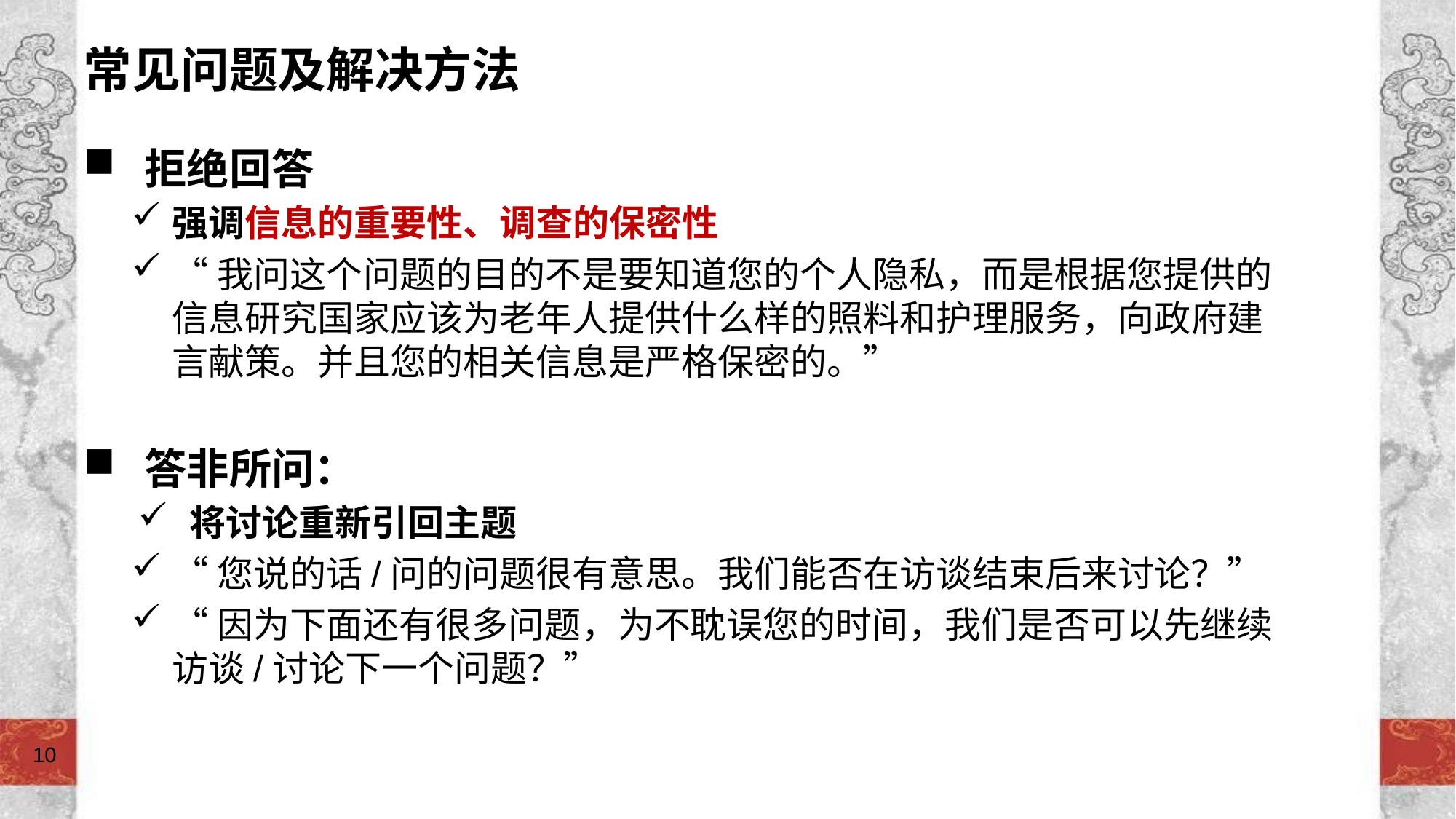

# 常见问题及解决方法
 拒绝回答
强调信息的重要性、调查的保密性
“我问这个问题的目的不是要知道您的个人隐私，而是根据您提供的信息研究国家应该为老年人提供什么样的照料和护理服务，向政府建言献策。并且您的相关信息是严格保密的。”

 答非所问：
 将讨论重新引回主题
“您说的话/问的问题很有意思。我们能否在访谈结束后来讨论？”
“因为下面还有很多问题，为不耽误您的时间，我们是否可以先继续访谈/讨论下一个问题？”